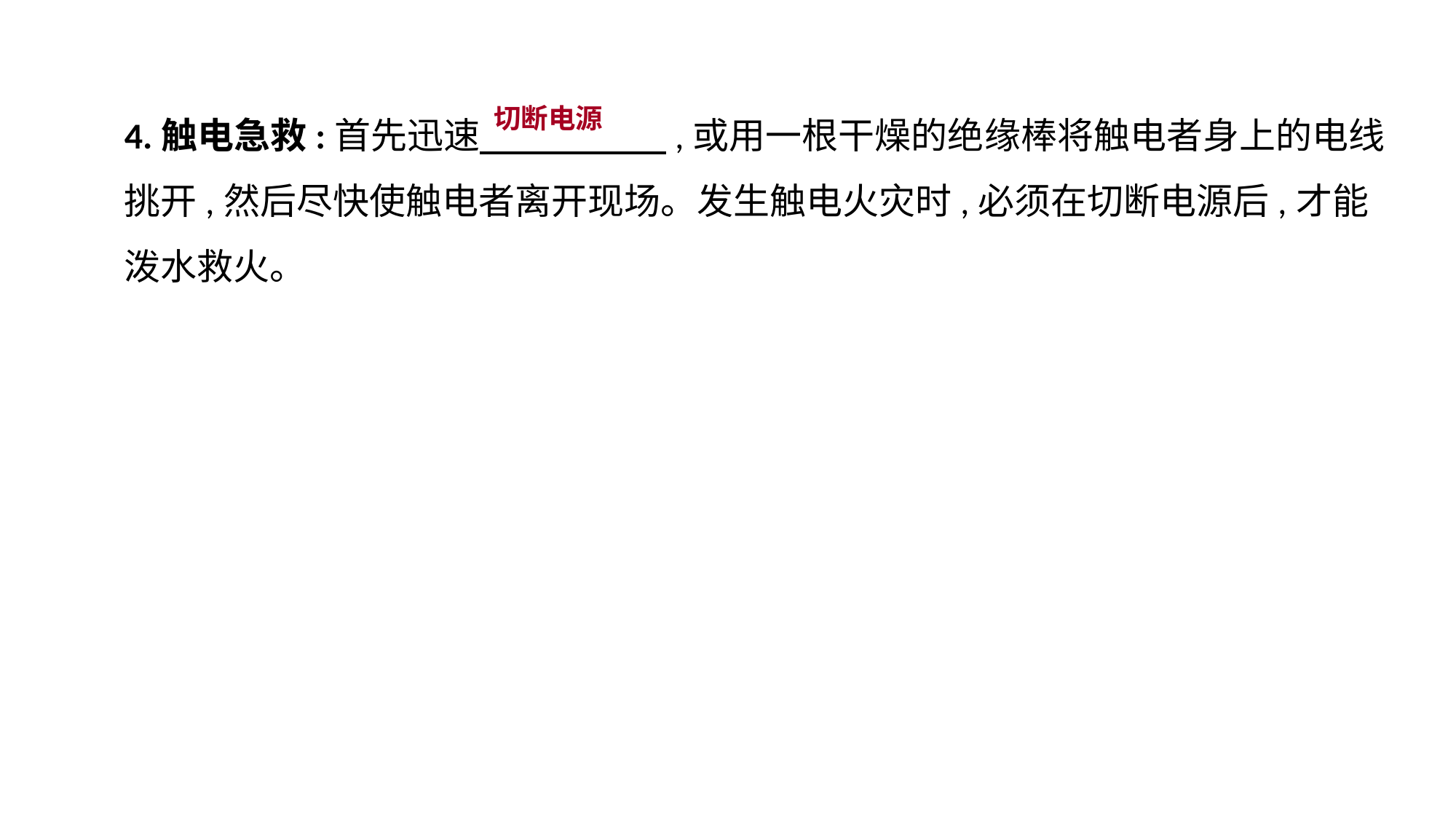

4.触电急救:首先迅速　　     　　,或用一根干燥的绝缘棒将触电者身上的电线挑开,然后尽快使触电者离开现场。发生触电火灾时,必须在切断电源后,才能泼水救火。
切断电源